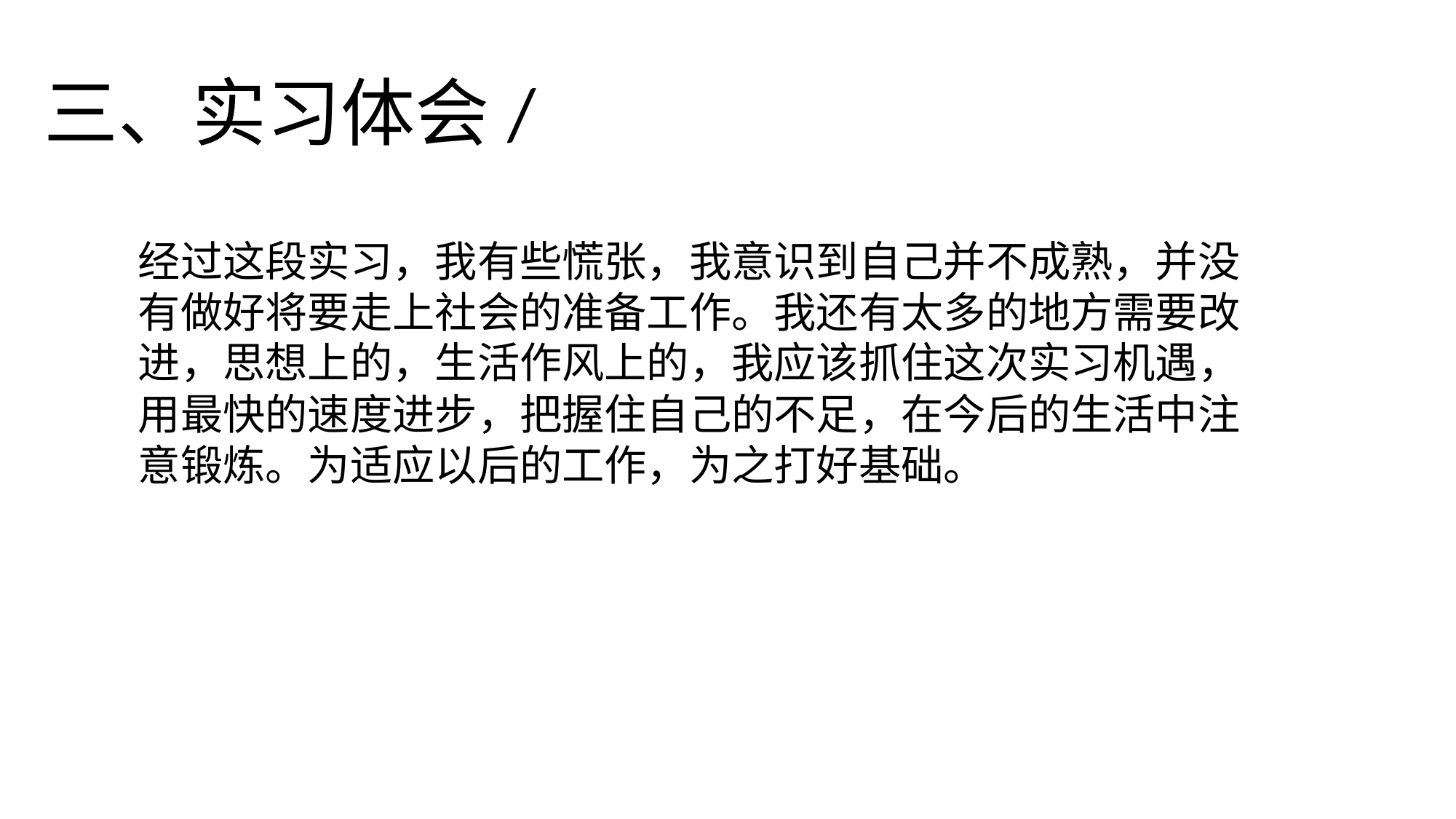

三、实习体会/
经过这段实习，我有些慌张，我意识到自己并不成熟，并没有做好将要走上社会的准备工作。我还有太多的地方需要改进，思想上的，生活作风上的，我应该抓住这次实习机遇，用最快的速度进步，把握住自己的不足，在今后的生活中注意锻炼。为适应以后的工作，为之打好基础。